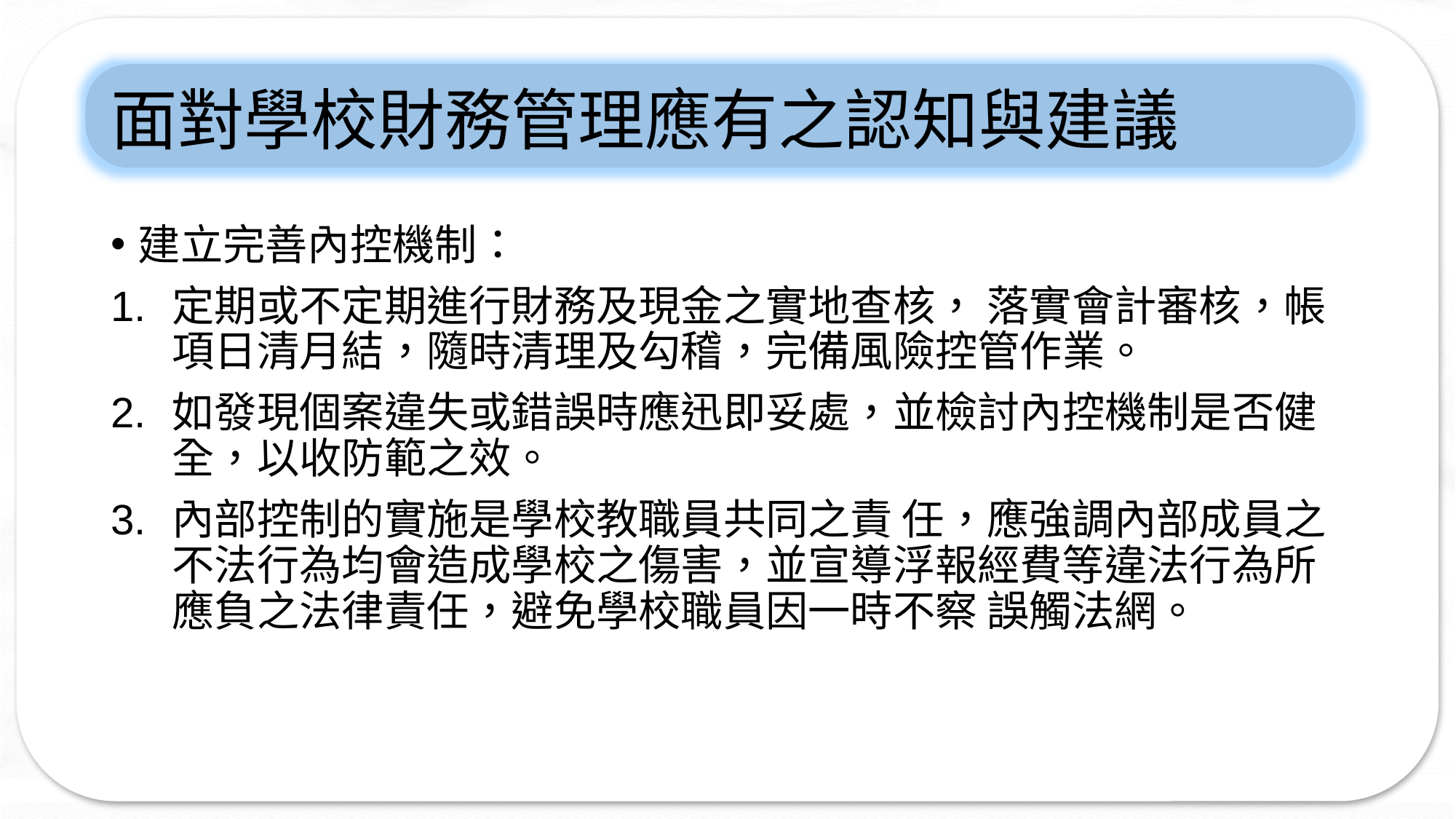

# 面對學校財務管理應有之認知與建議

建立完善內控機制：
定期或不定期進行財務及現金之實地查核， 落實會計審核，帳項日清月結，隨時清理及勾稽，完備風險控管作業。
如發現個案違失或錯誤時應迅即妥處，並檢討內控機制是否健全，以收防範之效。
內部控制的實施是學校教職員共同之責 任，應強調內部成員之不法行為均會造成學校之傷害，並宣導浮報經費等違法行為所應負之法律責任，避免學校職員因一時不察 誤觸法網。